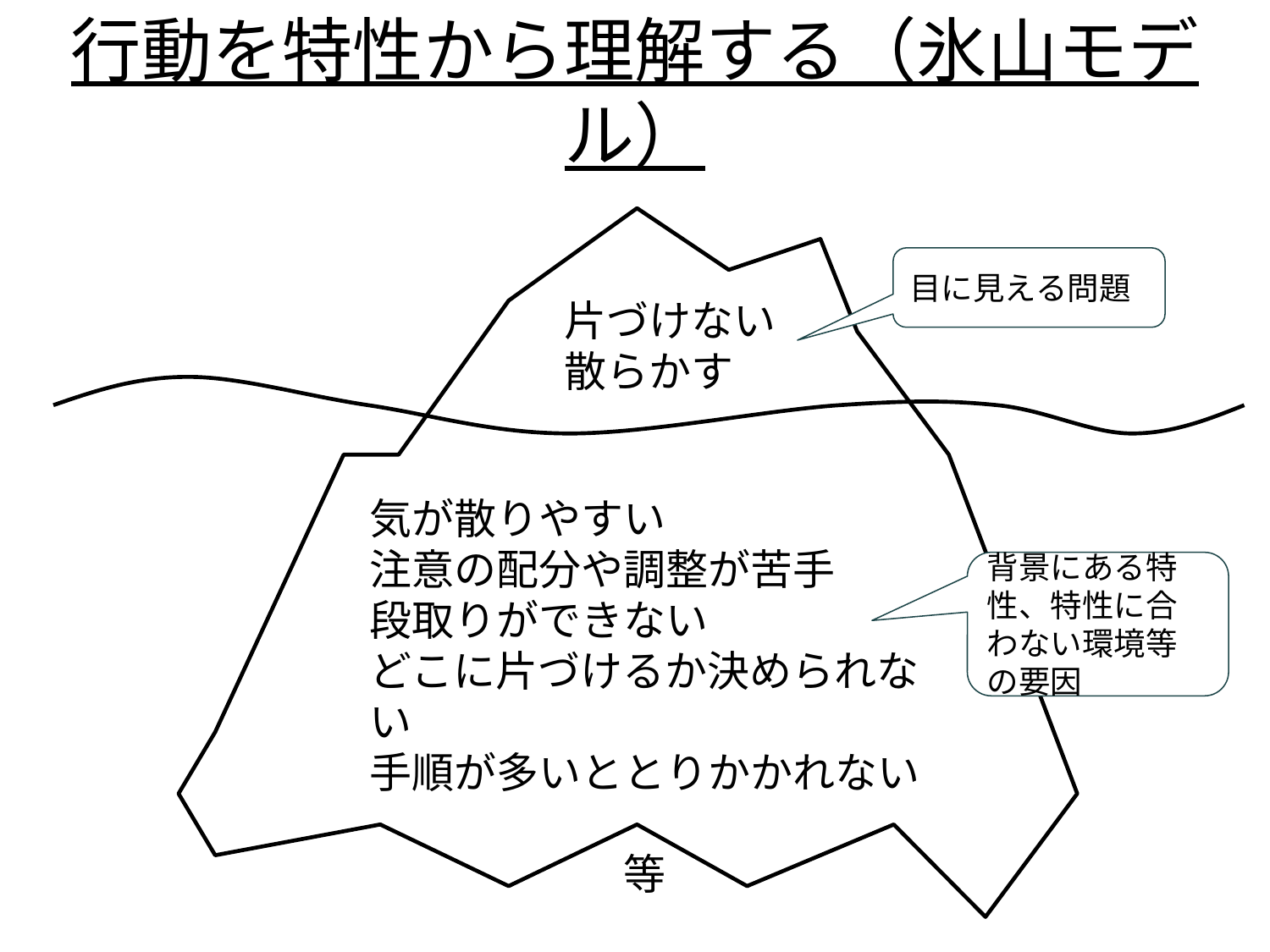

# 行動を特性から理解する（氷山モデル）

目に見える問題
片づけない
散らかす

気が散りやすい
注意の配分や調整が苦手
段取りができない
どこに片づけるか決められない
手順が多いととりかかれない
　　　　　　　　　　　　　　　　　　　等

背景にある特性、特性に合わない環境等の要因